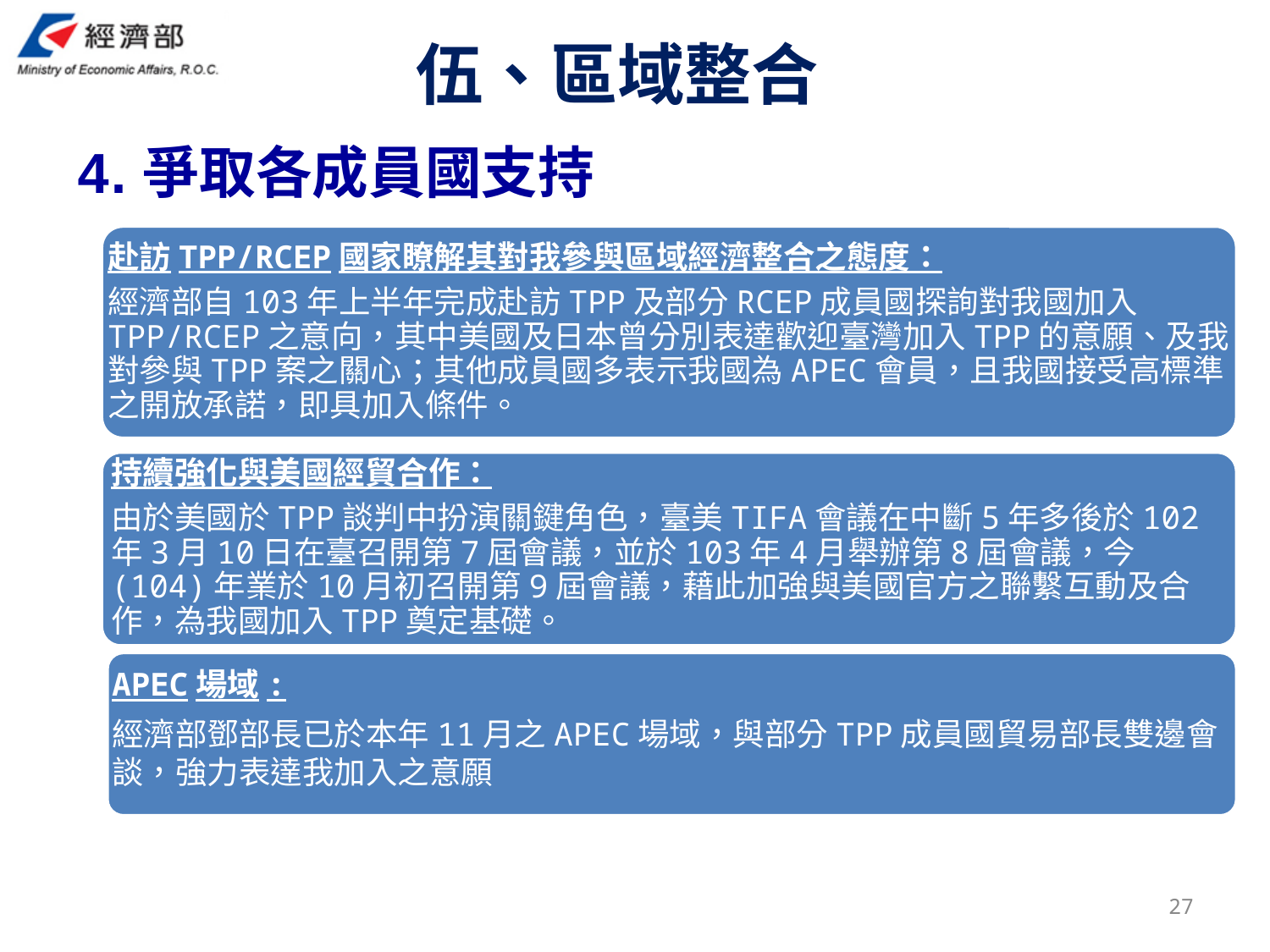

伍、區域整合
爭取各成員國支持

赴訪TPP/RCEP國家瞭解其對我參與區域經濟整合之態度：
經濟部自103年上半年完成赴訪TPP及部分RCEP成員國探詢對我國加入TPP/RCEP之意向，其中美國及日本曾分別表達歡迎臺灣加入TPP的意願、及我對參與TPP案之關心；其他成員國多表示我國為APEC會員，且我國接受高標準之開放承諾，即具加入條件。

持續強化與美國經貿合作：
由於美國於TPP談判中扮演關鍵角色，臺美TIFA會議在中斷5年多後於102年3月10日在臺召開第7屆會議，並於103年4月舉辦第8屆會議，今(104)年業於10月初召開第9屆會議，藉此加強與美國官方之聯繫互動及合作，為我國加入TPP奠定基礎。

APEC場域:
經濟部鄧部長已於本年11月之APEC場域，與部分TPP成員國貿易部長雙邊會談，強力表達我加入之意願

27